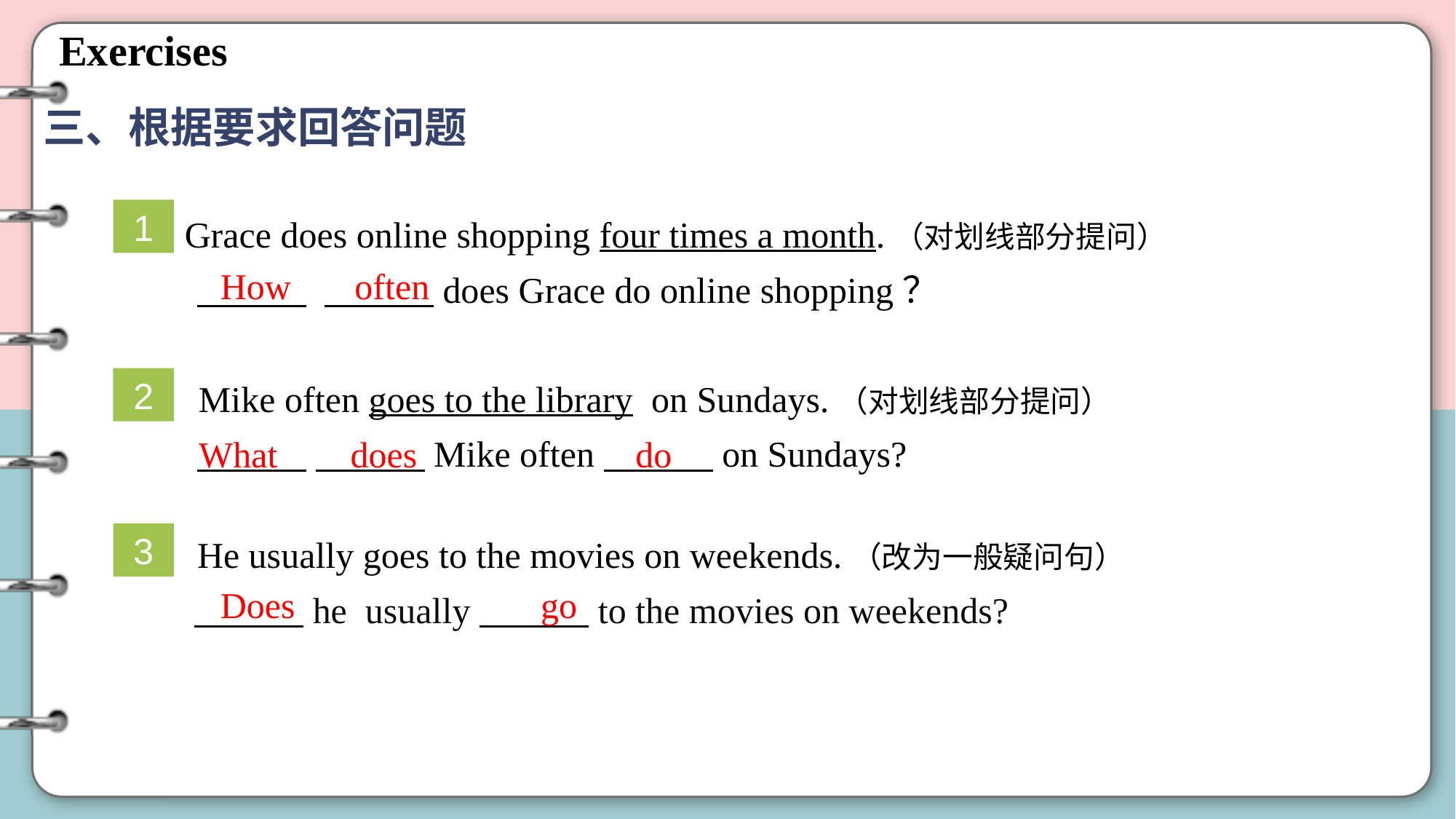

Exercises
三、根据要求回答问题
Grace does online shopping four times a month.（对划线部分提问）
1
How       often
                           does Grace do online shopping？
Mike often goes to the library  on Sundays.（对划线部分提问）
2
                          Mike often              on Sundays?
What        does                        do
He usually goes to the movies on weekends.（改为一般疑问句）

3
Does                           go
              he  usually              to the movies on weekends?